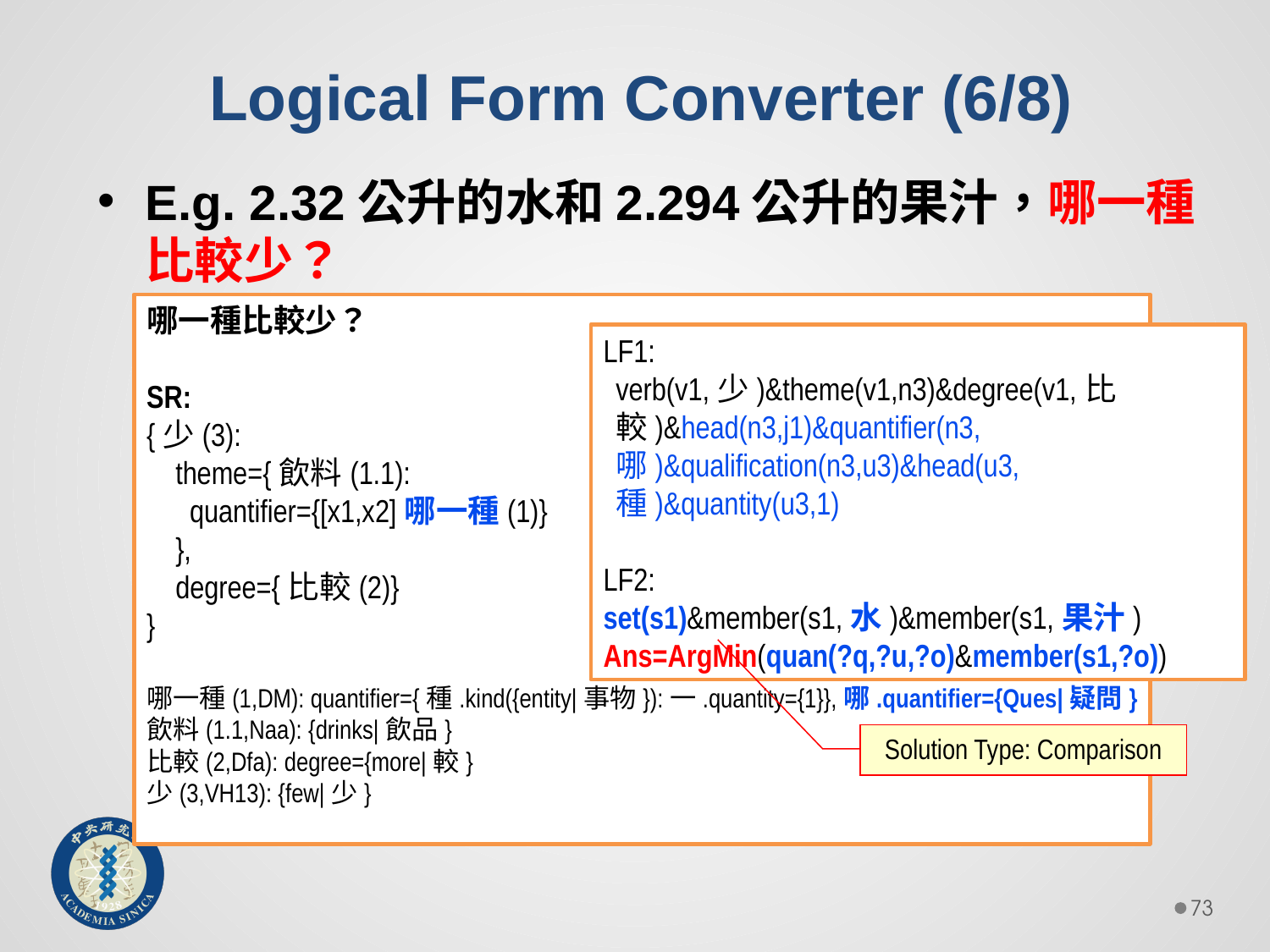

Logical Form Converter (6/8)
E.g. 2.32公升的水和2.294公升的果汁，哪一種比較少？

哪一種比較少？
SR:
{少(3):
    theme={飲料(1.1):
      quantifier={[x1,x2]哪一種(1)}
    },
    degree={比較(2)}
}

哪一種(1,DM): quantifier={種.kind({entity|事物}):一.quantity={1}},哪.quantifier={Ques|疑問}
飲料(1.1,Naa): {drinks|飲品}
比較(2,Dfa): degree={more|較}
少(3,VH13): {few|少}

LF1:
verb(v1,少)&theme(v1,n3)&degree(v1,比較)&head(n3,j1)&quantifier(n3,哪)&qualification(n3,u3)&head(u3,種)&quantity(u3,1)

LF2:
set(s1)&member(s1,水)&member(s1,果汁)
Ans=ArgMin(quan(?q,?u,?o)&member(s1,?o))
Solution Type: Comparison
73